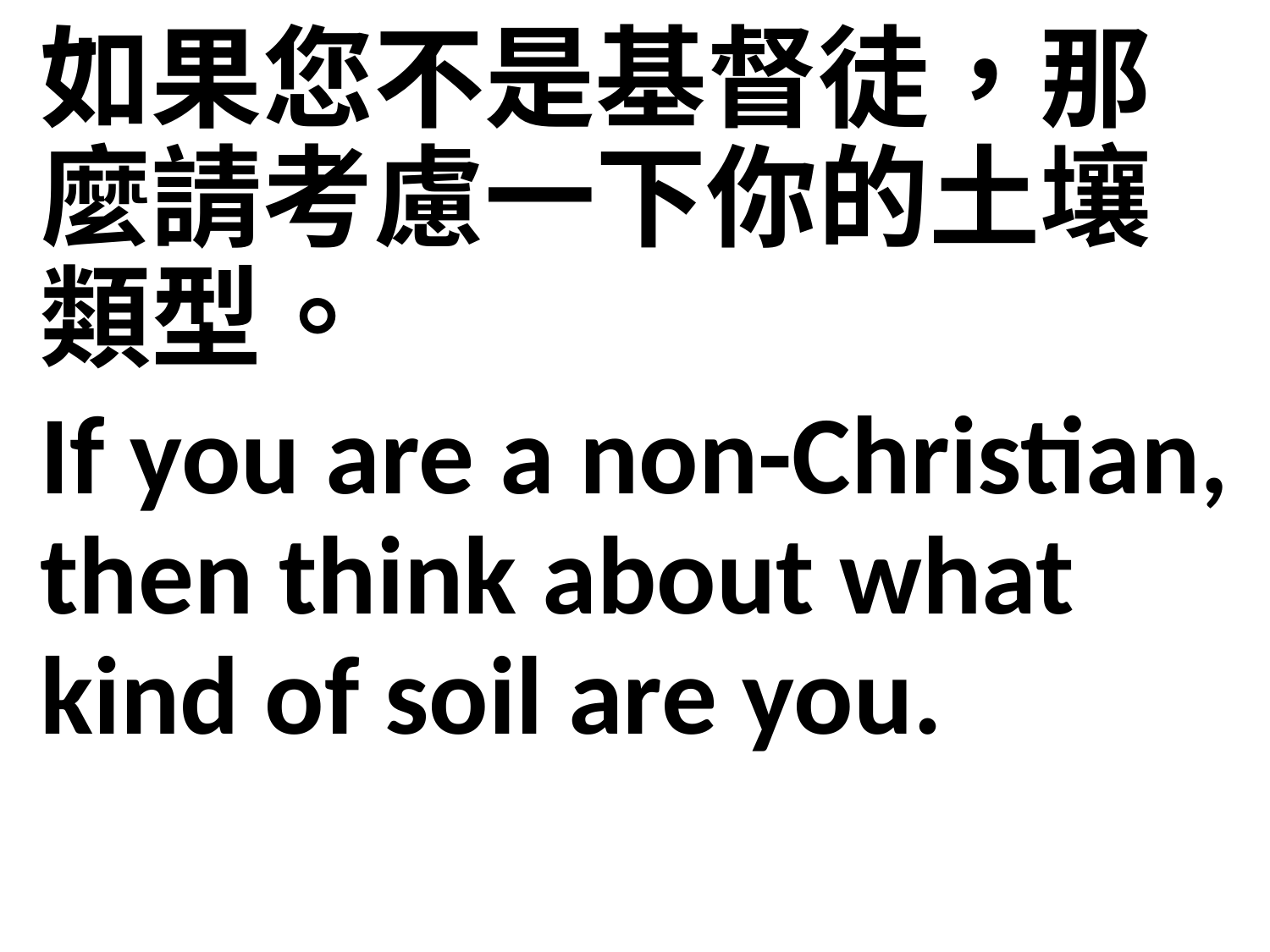

如果您不是基督徒，那麼請考慮一下你的土壤類型。
If you are a non-Christian, then think about what kind of soil are you.